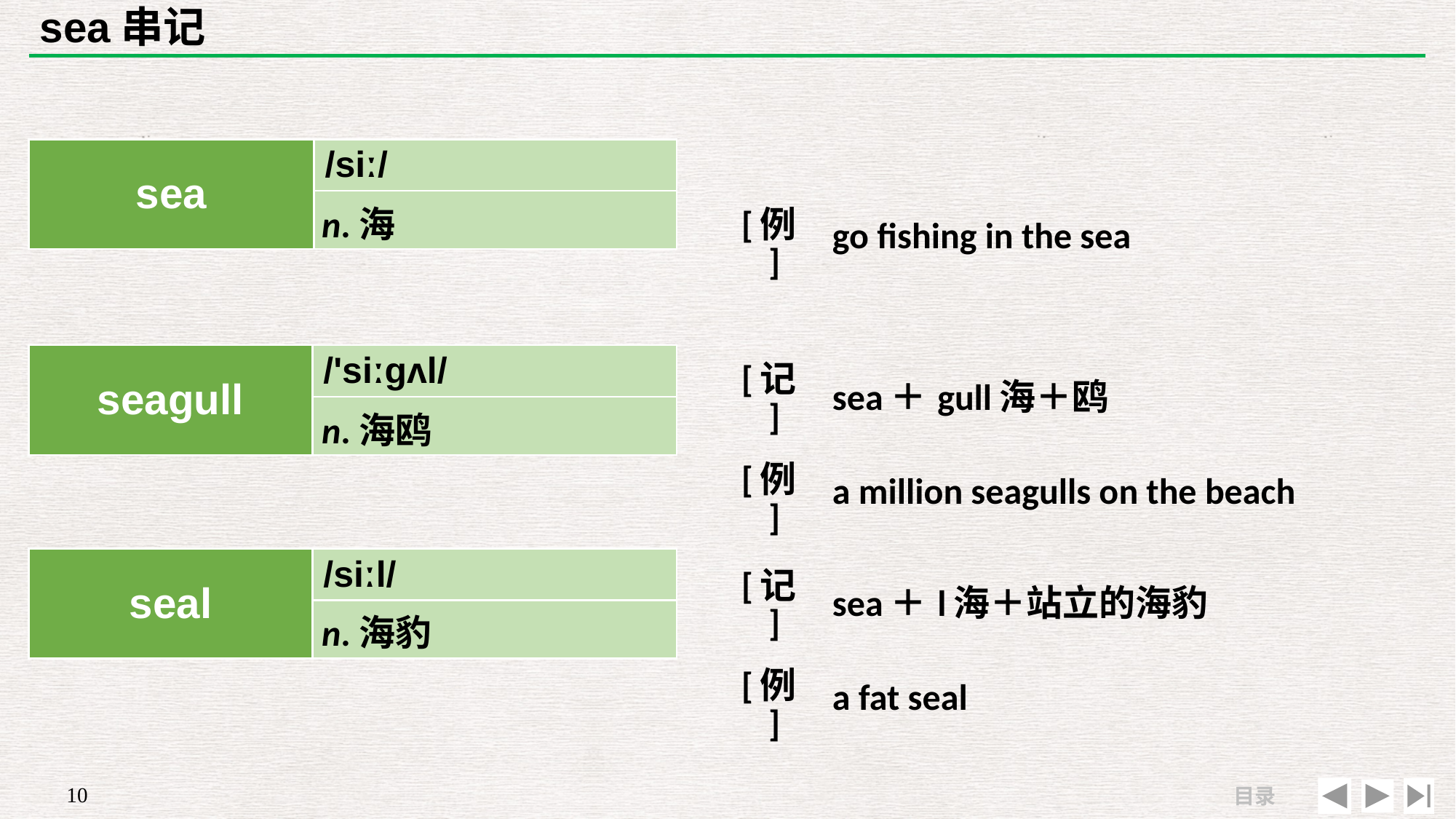

# sea串记

| sea | /siː/ |
| --- | --- |
|  |  |
|  |  |
| --- | --- |
| [例] | go fishing in the sea |
n.海
| [记] | sea＋gull海＋鸥 |
| --- | --- |
| [例] | a million seagulls on the beach |
| seagull | /'siːɡʌl/ |
| --- | --- |
|  |  |
n.海鸥
| seal | /siːl/ |
| --- | --- |
|  |  |
| [记] | sea＋l海＋站立的海豹 |
| --- | --- |
| [例] | a fat seal |
n.海豹